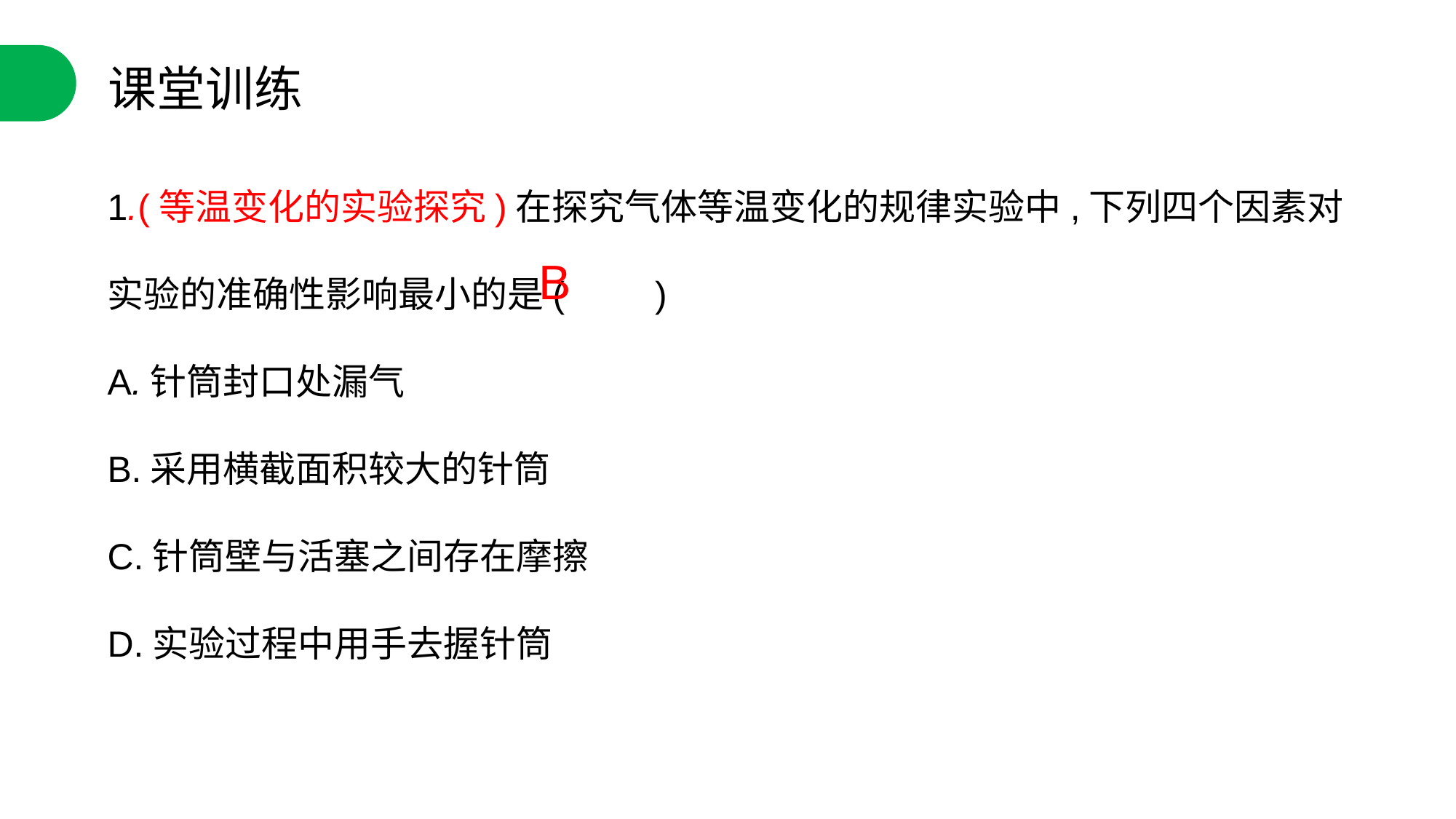

课堂训练
1.(等温变化的实验探究)在探究气体等温变化的规律实验中,下列四个因素对实验的准确性影响最小的是(　　)
A.针筒封口处漏气
B.采用横截面积较大的针筒
C.针筒壁与活塞之间存在摩擦
D.实验过程中用手去握针筒
B